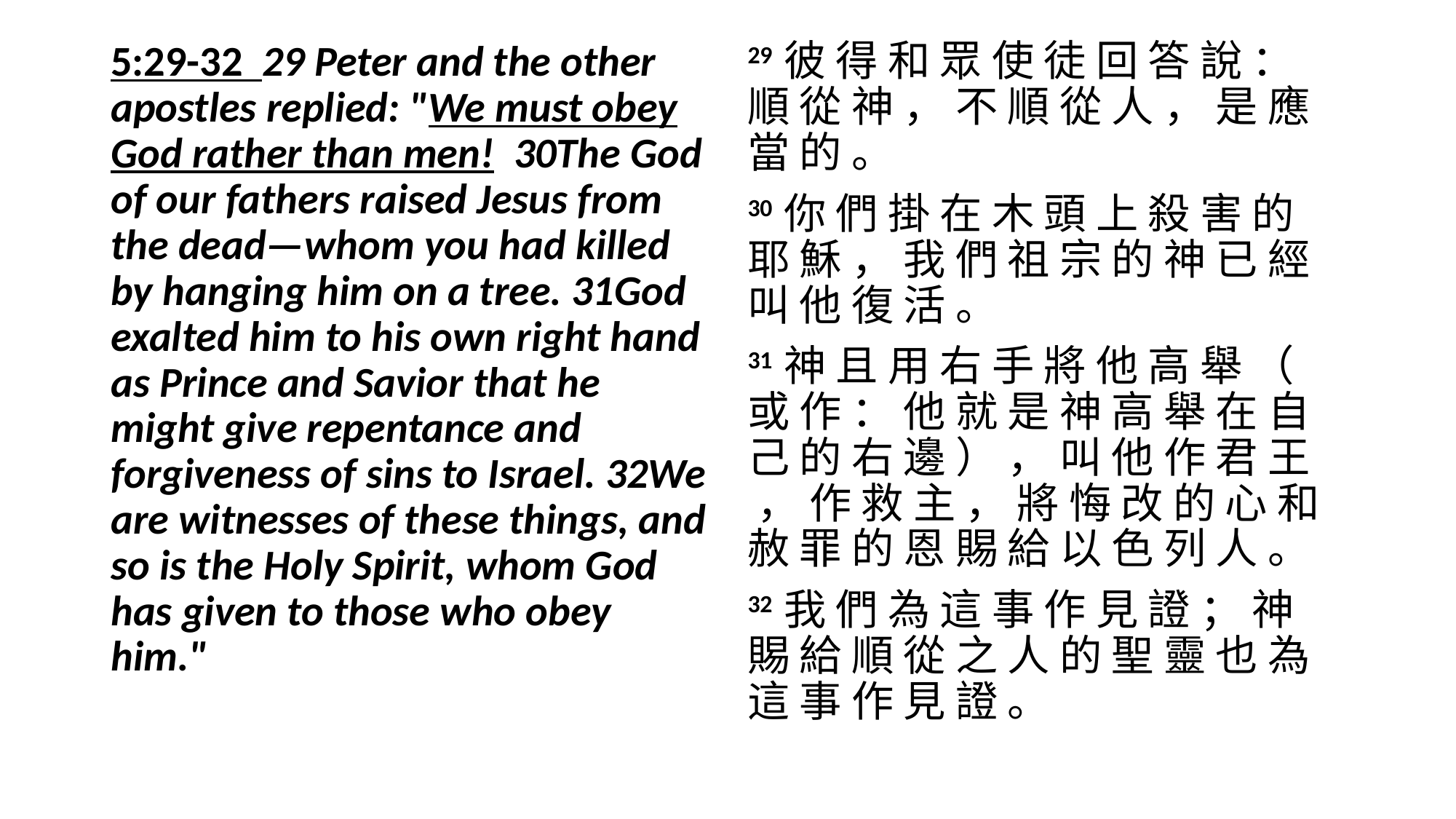

5:29-32  29 Peter and the other apostles replied: "We must obey God rather than men!  30The God of our fathers raised Jesus from the dead—whom you had killed by hanging him on a tree. 31God exalted him to his own right hand as Prince and Savior that he might give repentance and forgiveness of sins to Israel. 32We are witnesses of these things, and so is the Holy Spirit, whom God has given to those who obey him."

29 彼 得 和 眾 使 徒 回 答 說 ： 順 從 神 ， 不 順 從 人 ， 是 應 當 的 。
30 你 們 掛 在 木 頭 上 殺 害 的 耶 穌 ， 我 們 祖 宗 的 神 已 經 叫 他 復 活 。
31 神 且 用 右 手 將 他 高 舉 （ 或 作 ： 他 就 是 神 高 舉 在 自 己 的 右 邊 ） ， 叫 他 作 君 王 ， 作 救 主 ， 將 悔 改 的 心 和 赦 罪 的 恩 賜 給 以 色 列 人 。
32 我 們 為 這 事 作 見 證 ； 神 賜 給 順 從 之 人 的 聖 靈 也 為 這 事 作 見 證 。

#